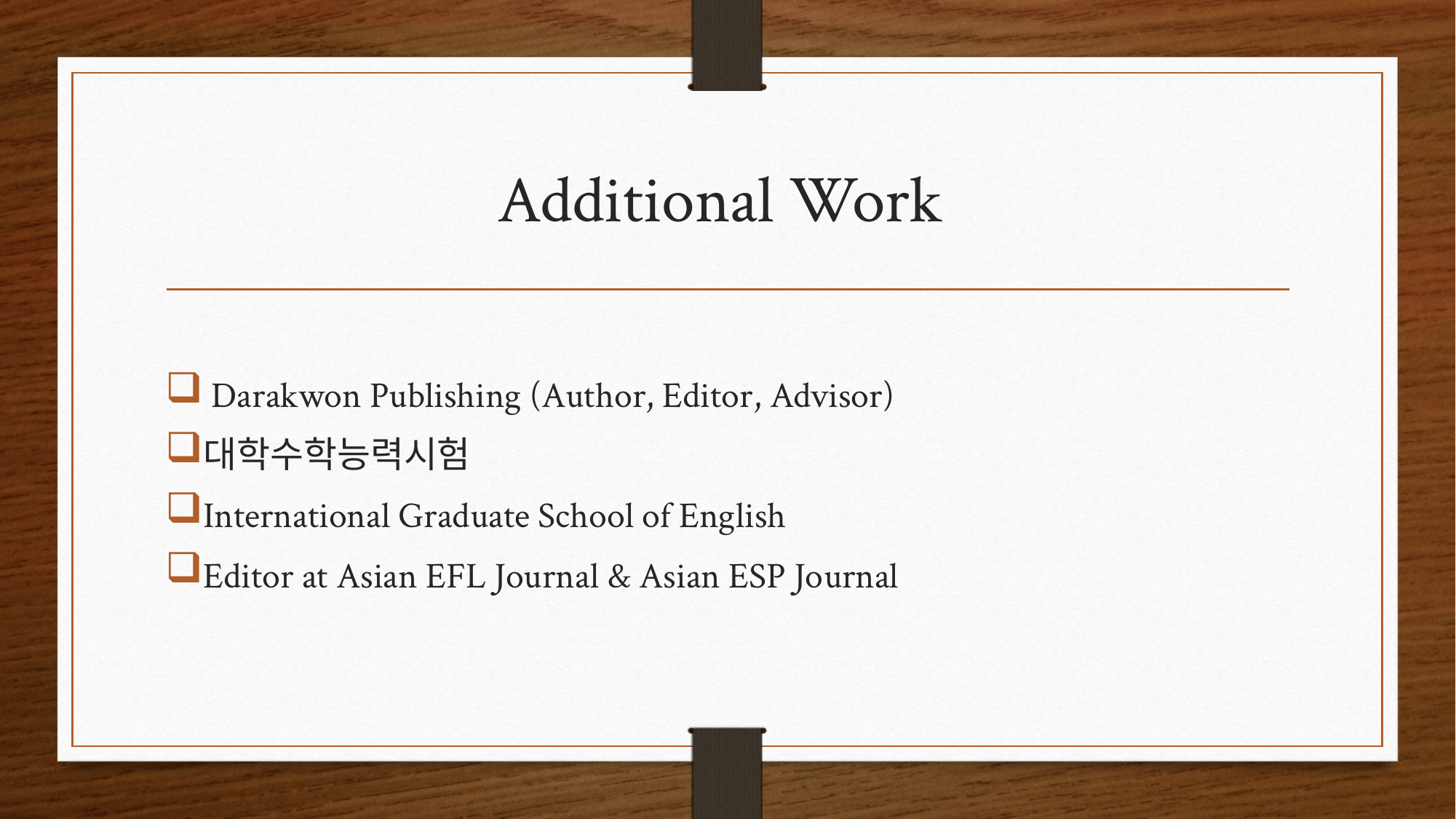

# Additional Work

 Darakwon Publishing (Author, Editor, Advisor)
대학수학능력시험
International Graduate School of English
Editor at Asian EFL Journal & Asian ESP Journal